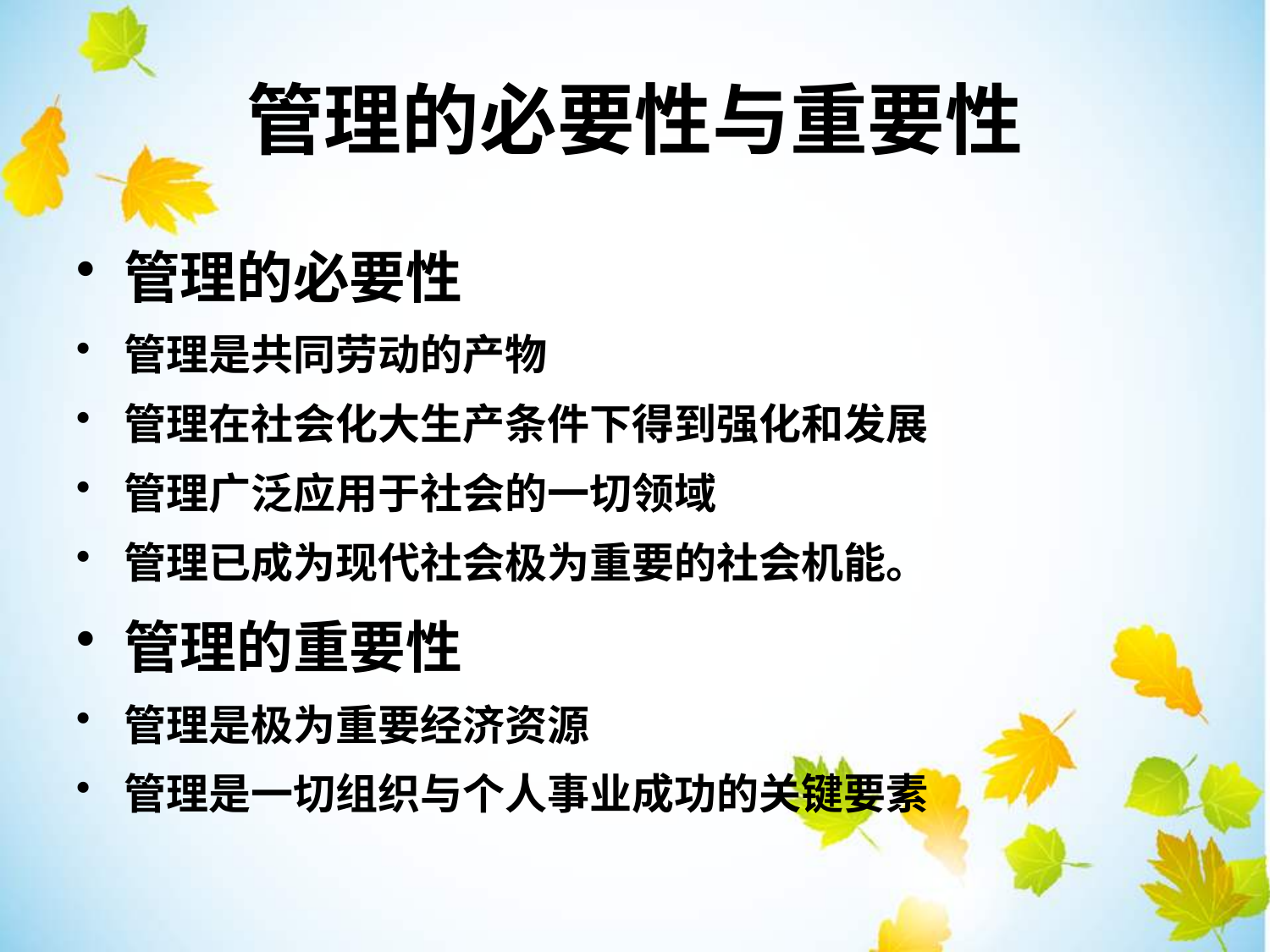

管理的必要性与重要性
管理的必要性
管理是共同劳动的产物
管理在社会化大生产条件下得到强化和发展
管理广泛应用于社会的一切领域
管理已成为现代社会极为重要的社会机能。
管理的重要性
管理是极为重要经济资源
管理是一切组织与个人事业成功的关键要素